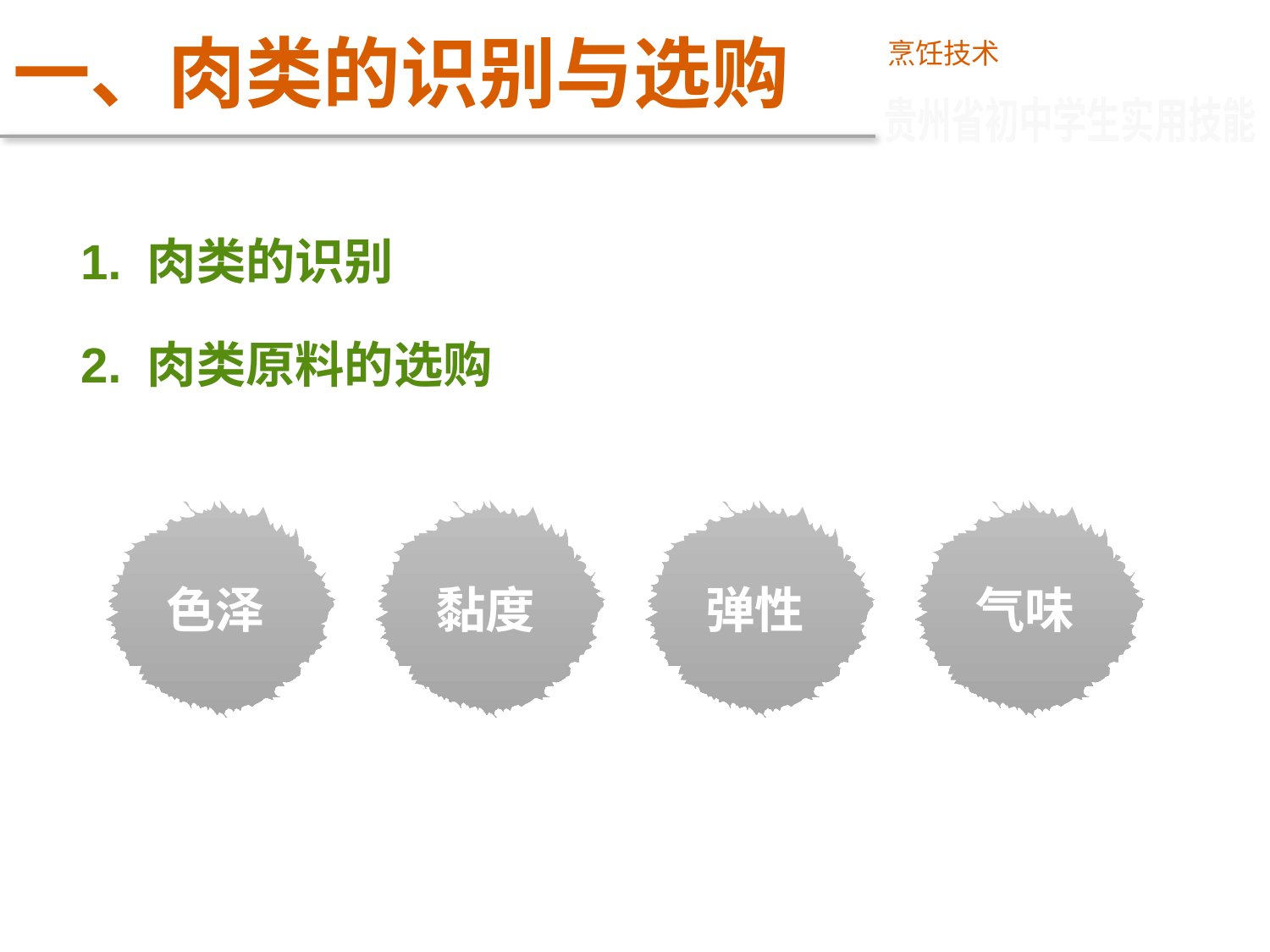

# 一、肉类的识别与选购
烹饪技术
贵州省初中学生实用技能
1. 肉类的识别
2. 肉类原料的选购

色泽

黏度

弹性

气味